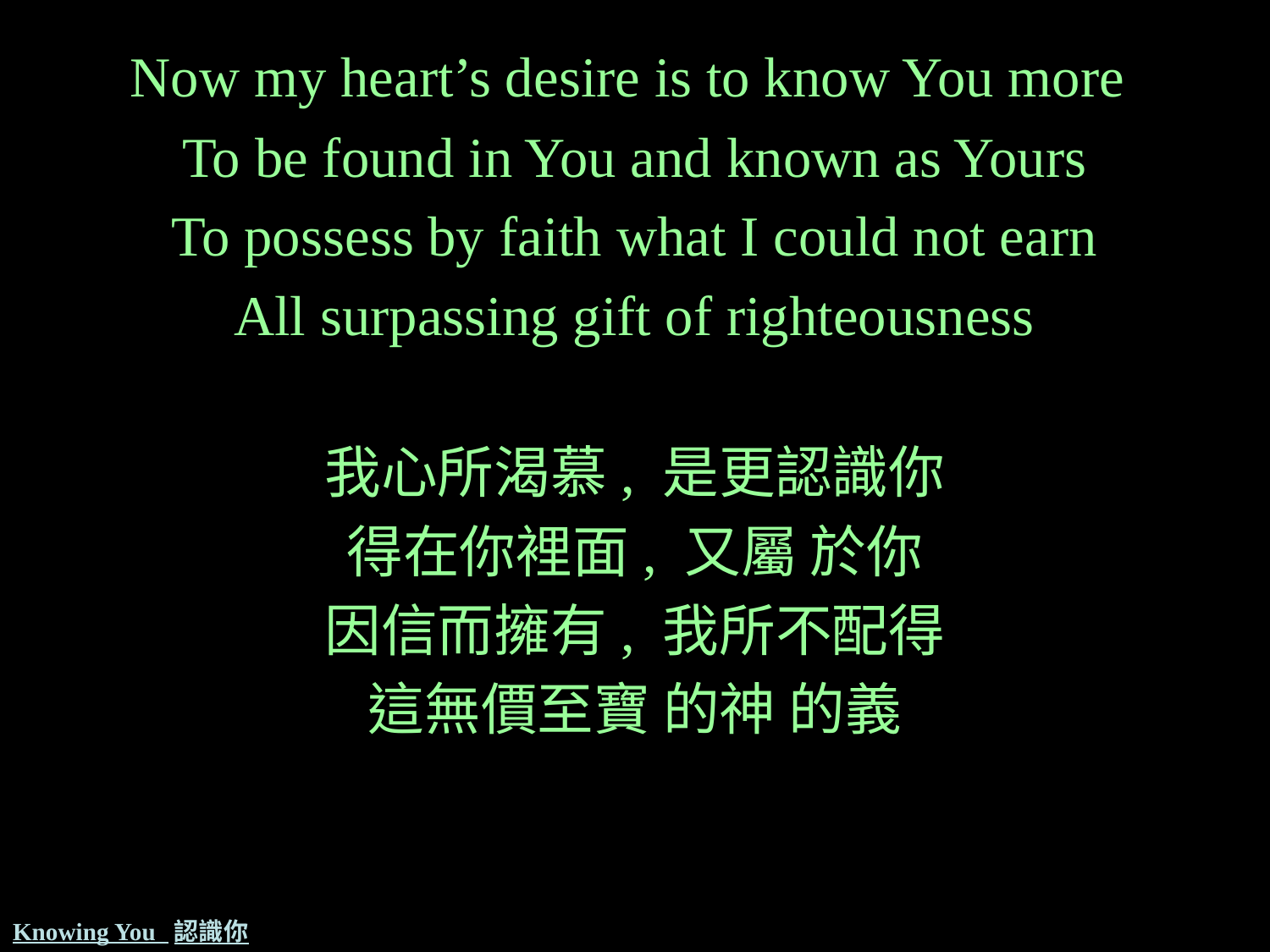

Now my heart’s desire is to know You more
To be found in You and known as Yours
To possess by faith what I could not earn
All surpassing gift of righteousness

我心所渴慕, 是更認識你
得在你裡面, 又屬 於你
因信而擁有, 我所不配得
這無價至寶 的神 的義

# Knowing You  認識你